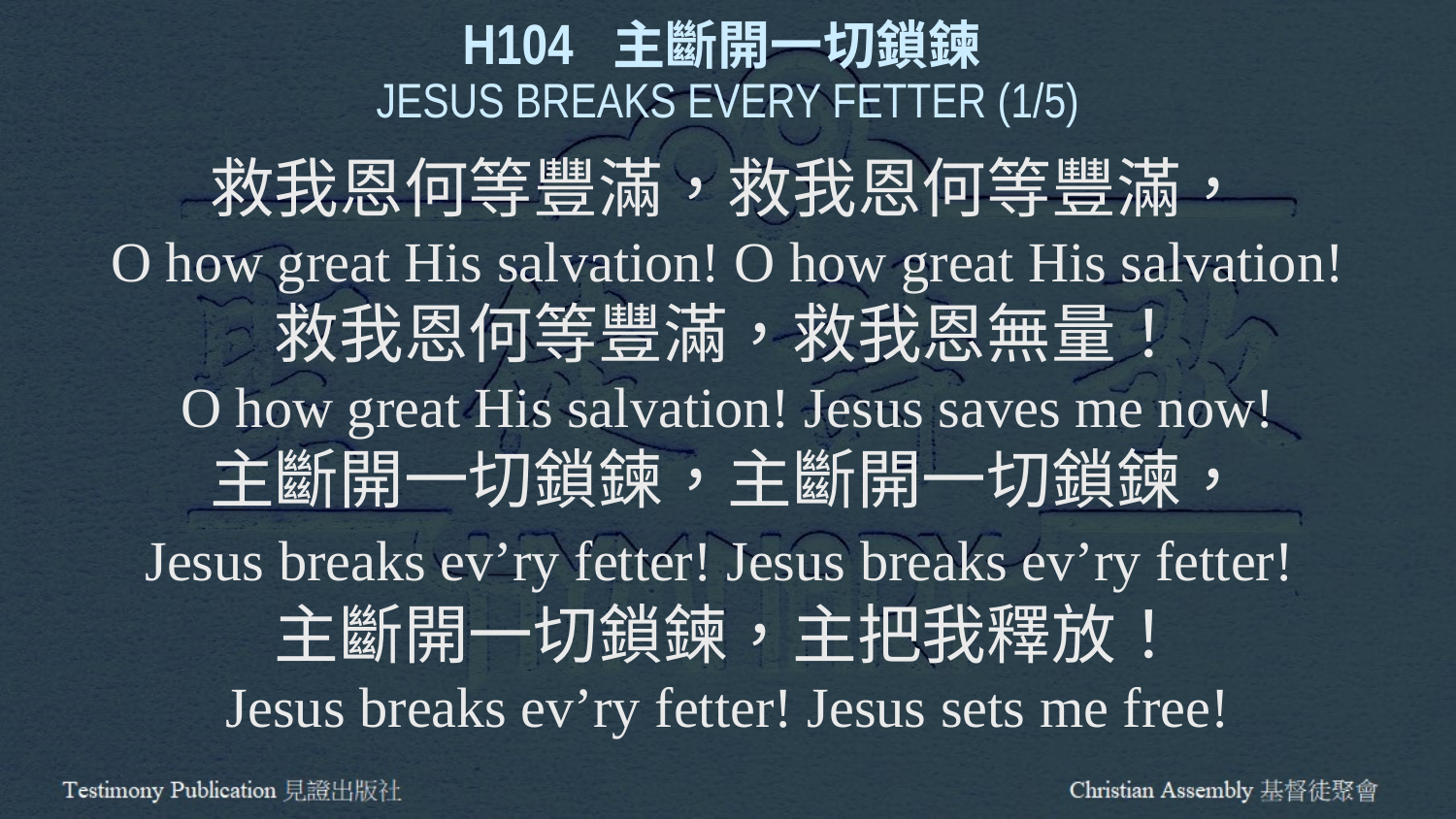

H104  主斷開一切鎖鍊
JESUS BREAKS EVERY FETTER (1/5)
救我恩何等豐滿，救我恩何等豐滿，
O how great His salvation! O how great His salvation!
救我恩何等豐滿，救我恩無量！
O how great His salvation! Jesus saves me now!
主斷開一切鎖鍊，主斷開一切鎖鍊，
Jesus breaks ev’ry fetter! Jesus breaks ev’ry fetter!
主斷開一切鎖鍊，主把我釋放！
Jesus breaks ev’ry fetter! Jesus sets me free!